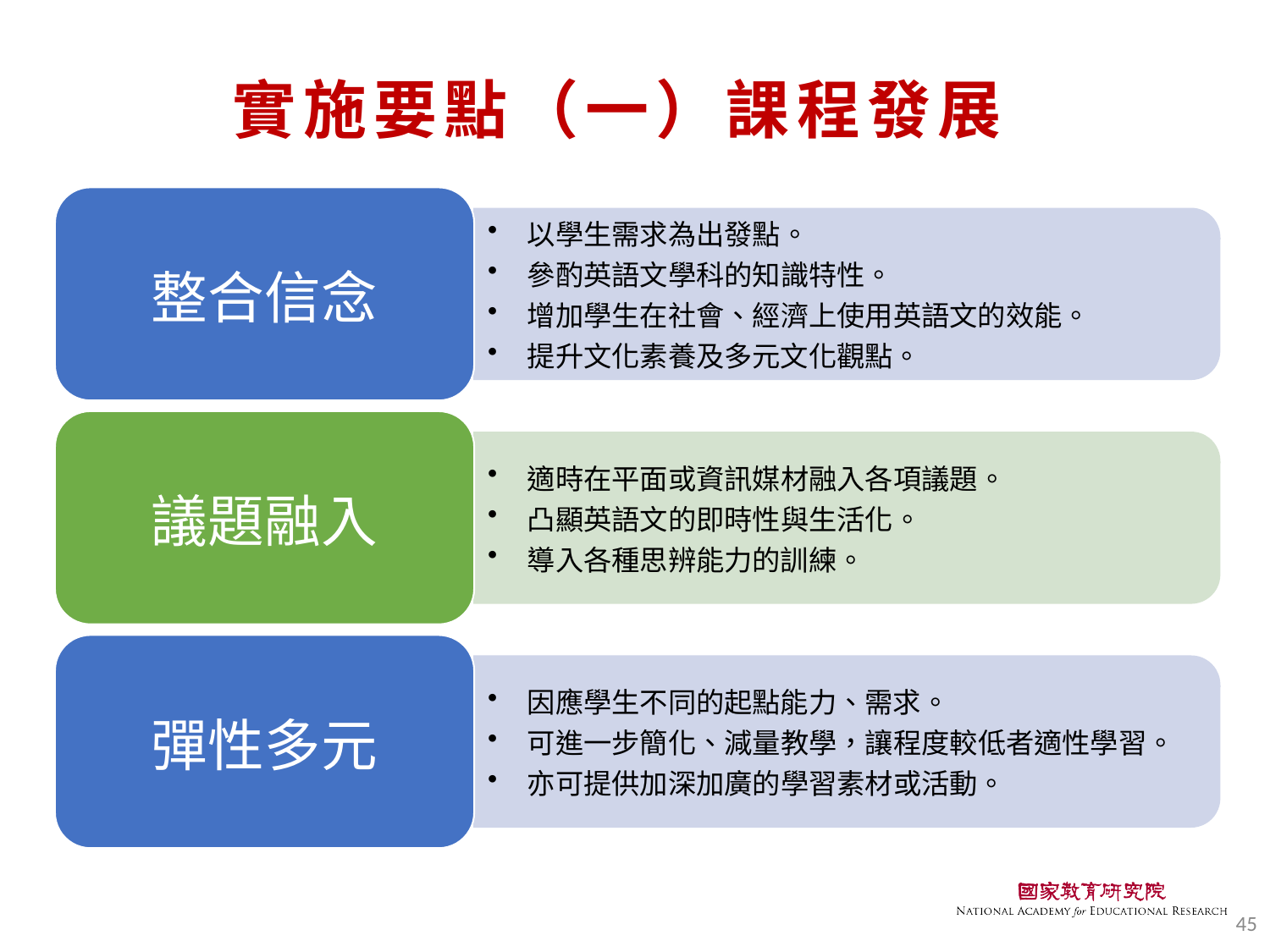

# 實施要點（一）課程發展
整合信念
以學生需求為出發點。
議題融入
適時在平面或資訊媒材融入各項議題。
彈性多元
因應學生不同的起點能力、需求。
參酌英語文學科的知識特性。
增加學生在社會、經濟上使用英語文的效能。
提升文化素養及多元文化觀點。
凸顯英語文的即時性與生活化。
導入各種思辨能力的訓練。
可進一步簡化、減量教學，讓程度較低者適性學習。
亦可提供加深加廣的學習素材或活動。
45